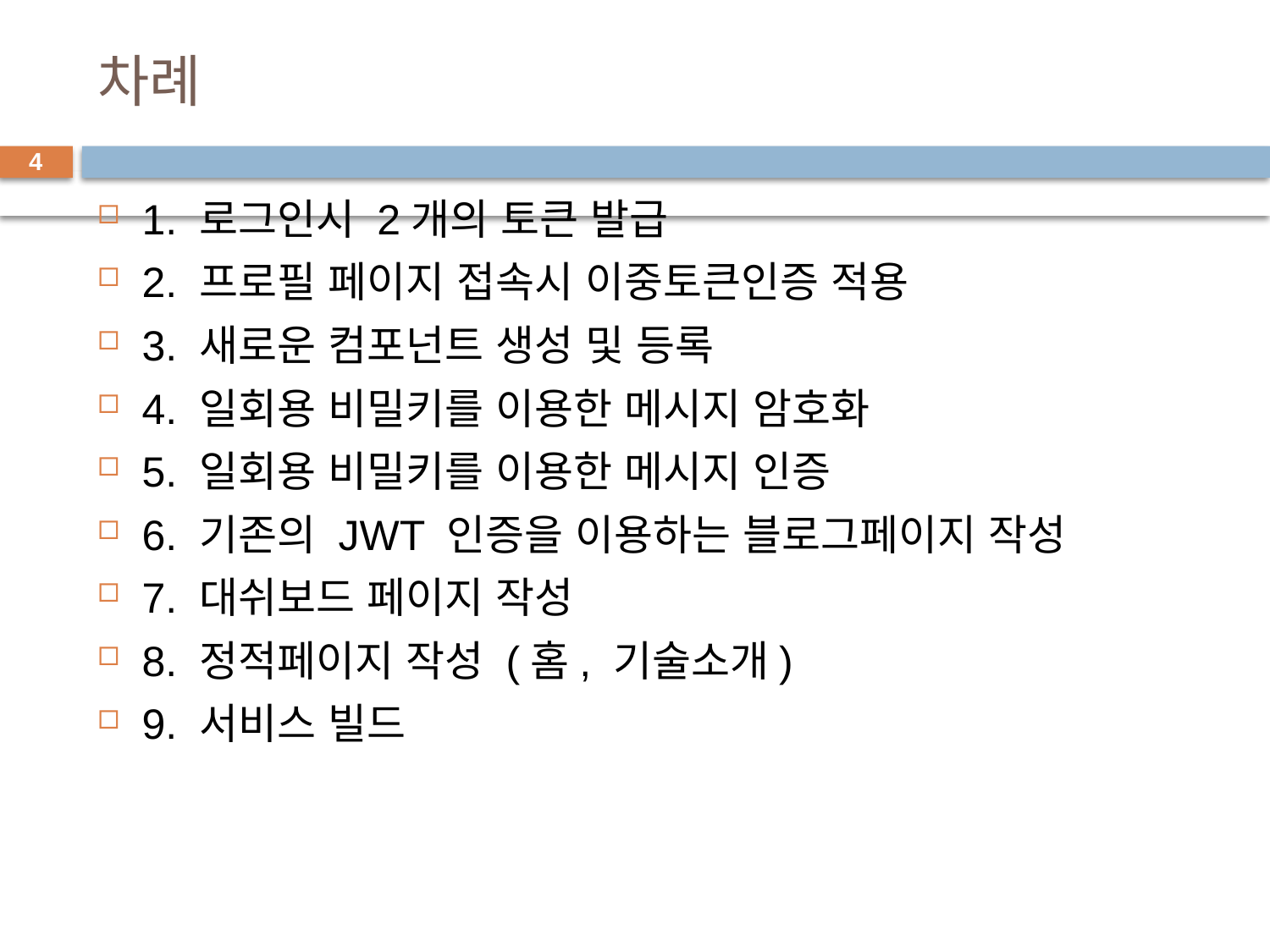

# 차례
4
1. 로그인시 2개의 토큰 발급
2. 프로필 페이지 접속시 이중토큰인증 적용
3. 새로운 컴포넌트 생성 및 등록
4. 일회용 비밀키를 이용한 메시지 암호화
5. 일회용 비밀키를 이용한 메시지 인증
6. 기존의 JWT 인증을 이용하는 블로그페이지 작성
7. 대쉬보드 페이지 작성
8. 정적페이지 작성 (홈, 기술소개)
9. 서비스 빌드